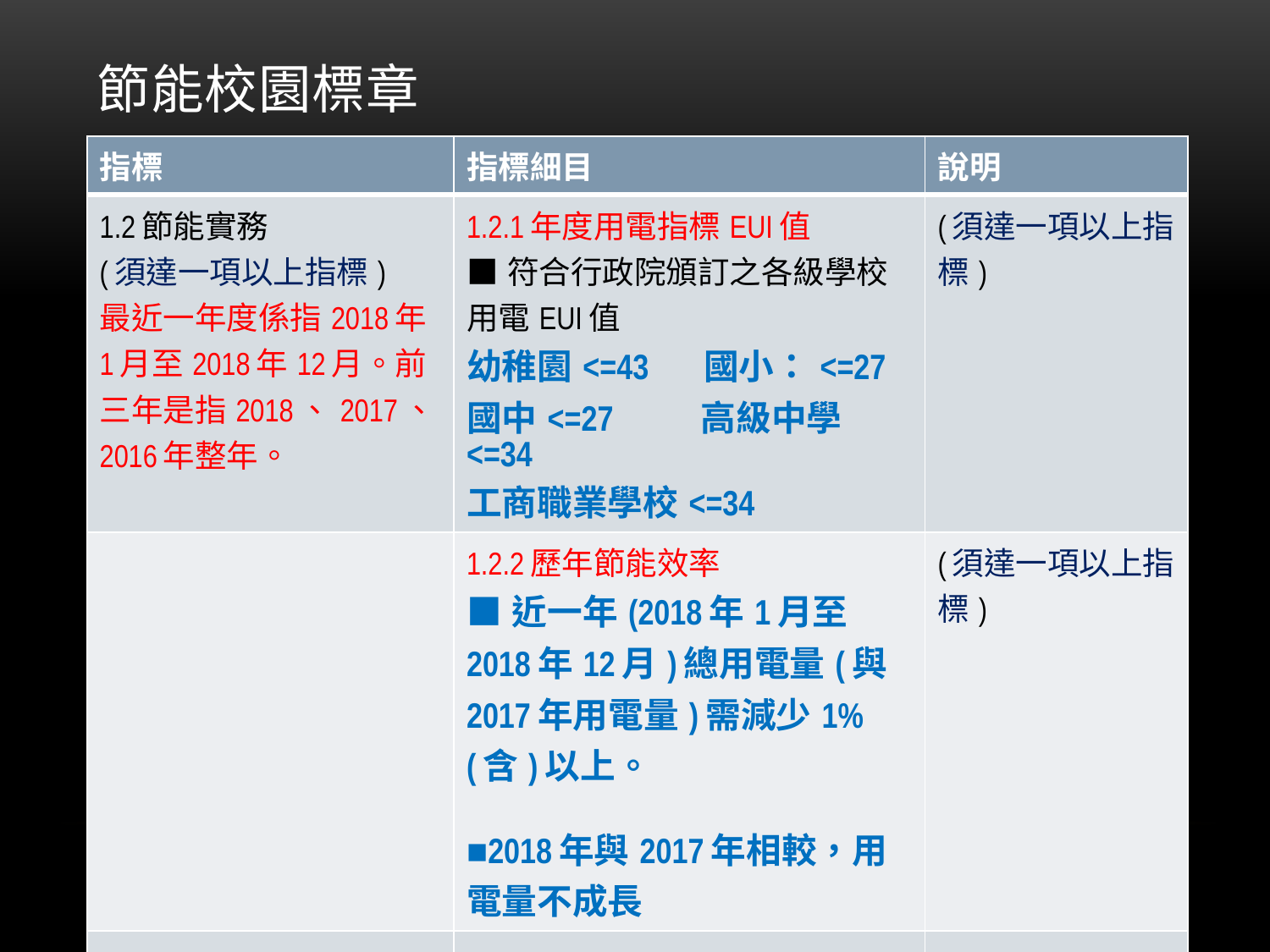

# 節能校園標章
| 指標 | 指標細目 | 說明 |
| --- | --- | --- |
| 1.2節能實務 (須達一項以上指標) 最近一年度係指2018年1月至2018年12月。前三年是指2018、2017、2016年整年。 | 1.2.1年度用電指標EUI值 ■符合行政院頒訂之各級學校用電EUI值 幼稚園<=43 國小：<=27 國中<=27 高級中學<=34 工商職業學校<=34 | (須達一項以上指標) |
|  | 1.2.2歷年節能效率 ■近一年(2018年1月至2018年12月)總用電量(與2017年用電量)需減少1%(含)以上。 ■2018年與2017年相較，用電量不成長 | (須達一項以上指標) |
|  |  |  |